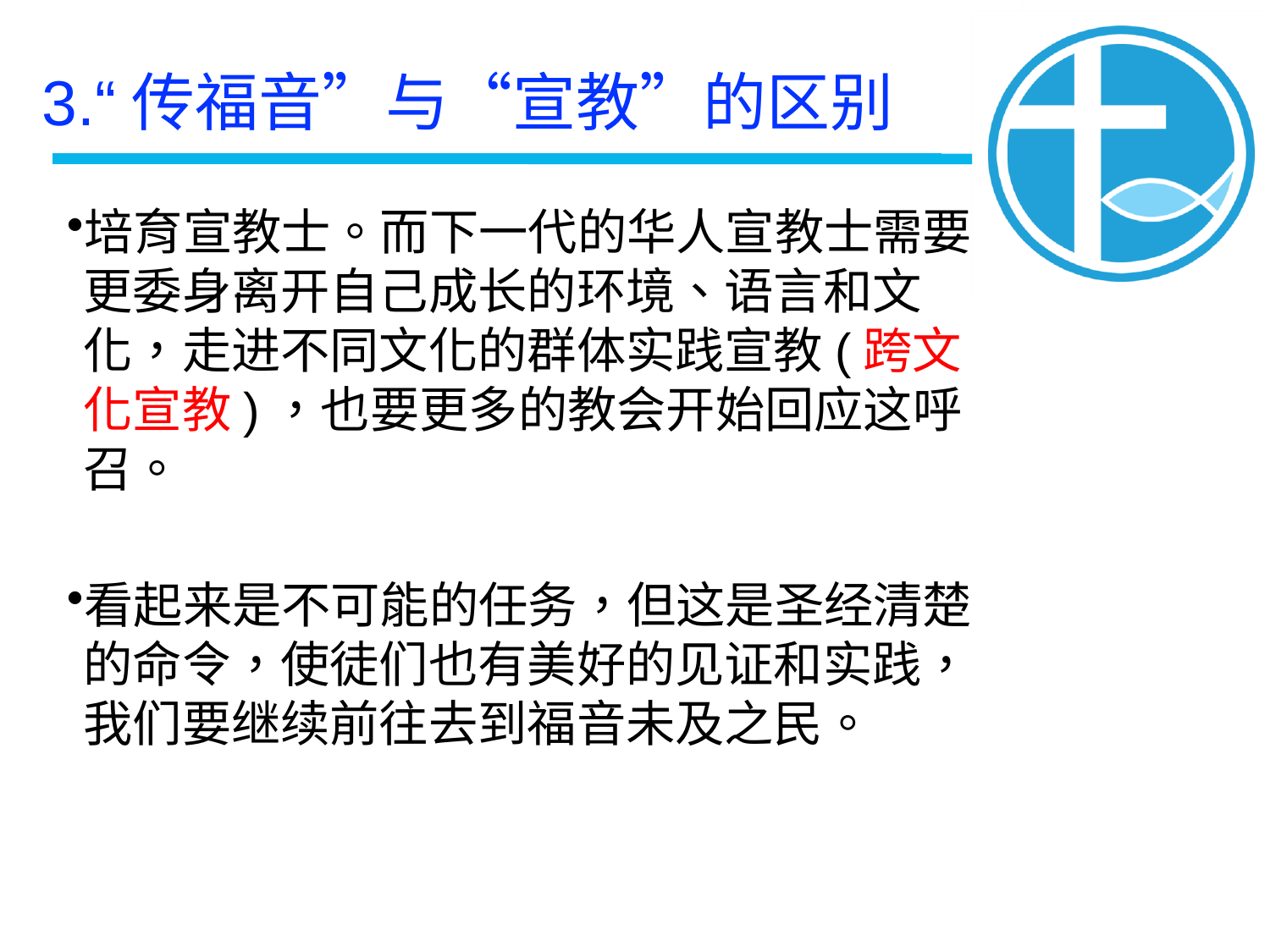

3.“传福音”与“宣教”的区别
培育宣教士。而下一代的华人宣教士需要更委身离开自己成长的环境、语言和文化，走进不同文化的群体实践宣教(跨文化宣教)，也要更多的教会开始回应这呼召。

看起来是不可能的任务，但这是圣经清楚的命令，使徒们也有美好的见证和实践，我们要继续前往去到福音未及之民。